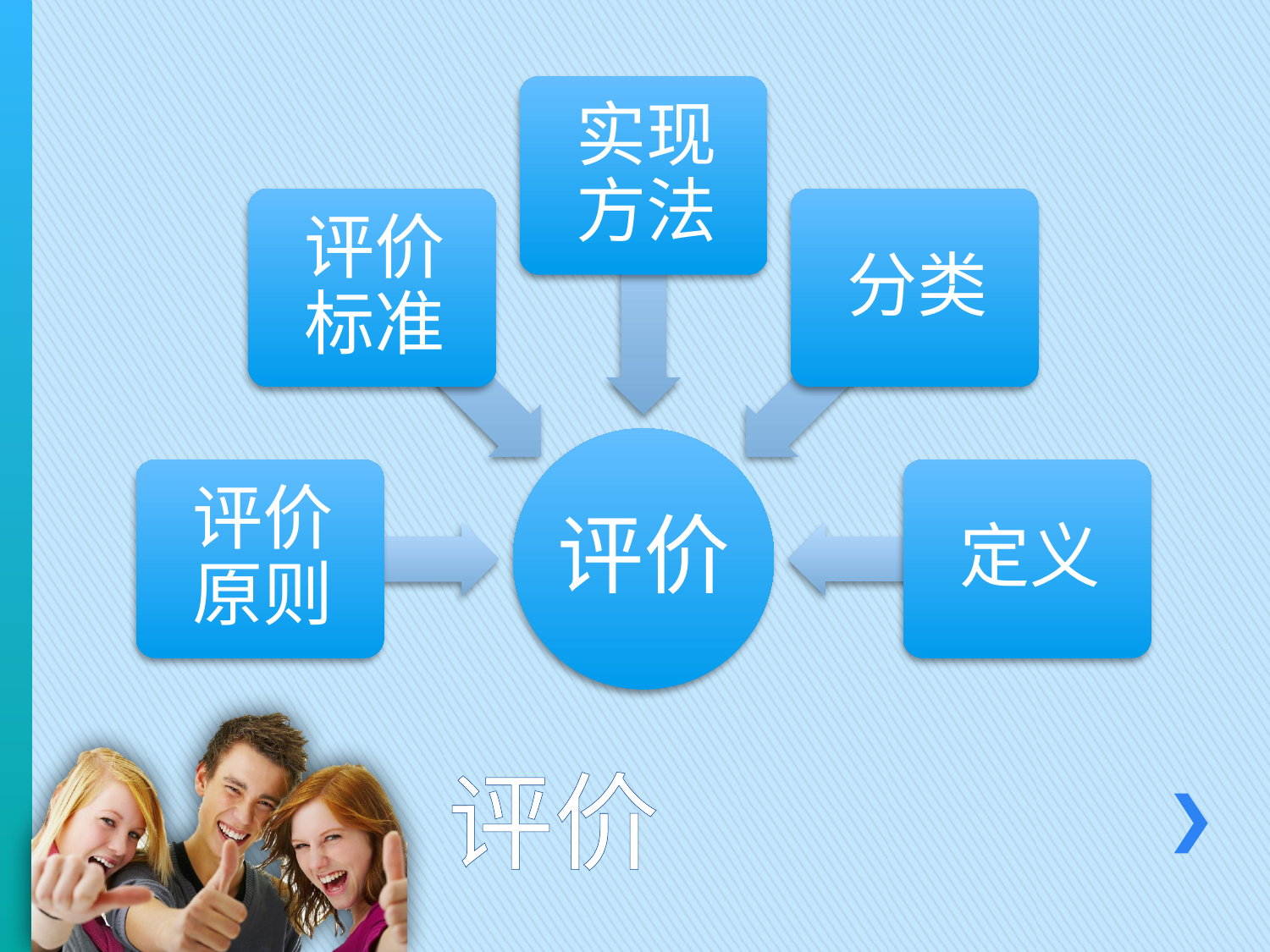

评价
评价原则
评价标准
实现方法
分类
定义
# 评价